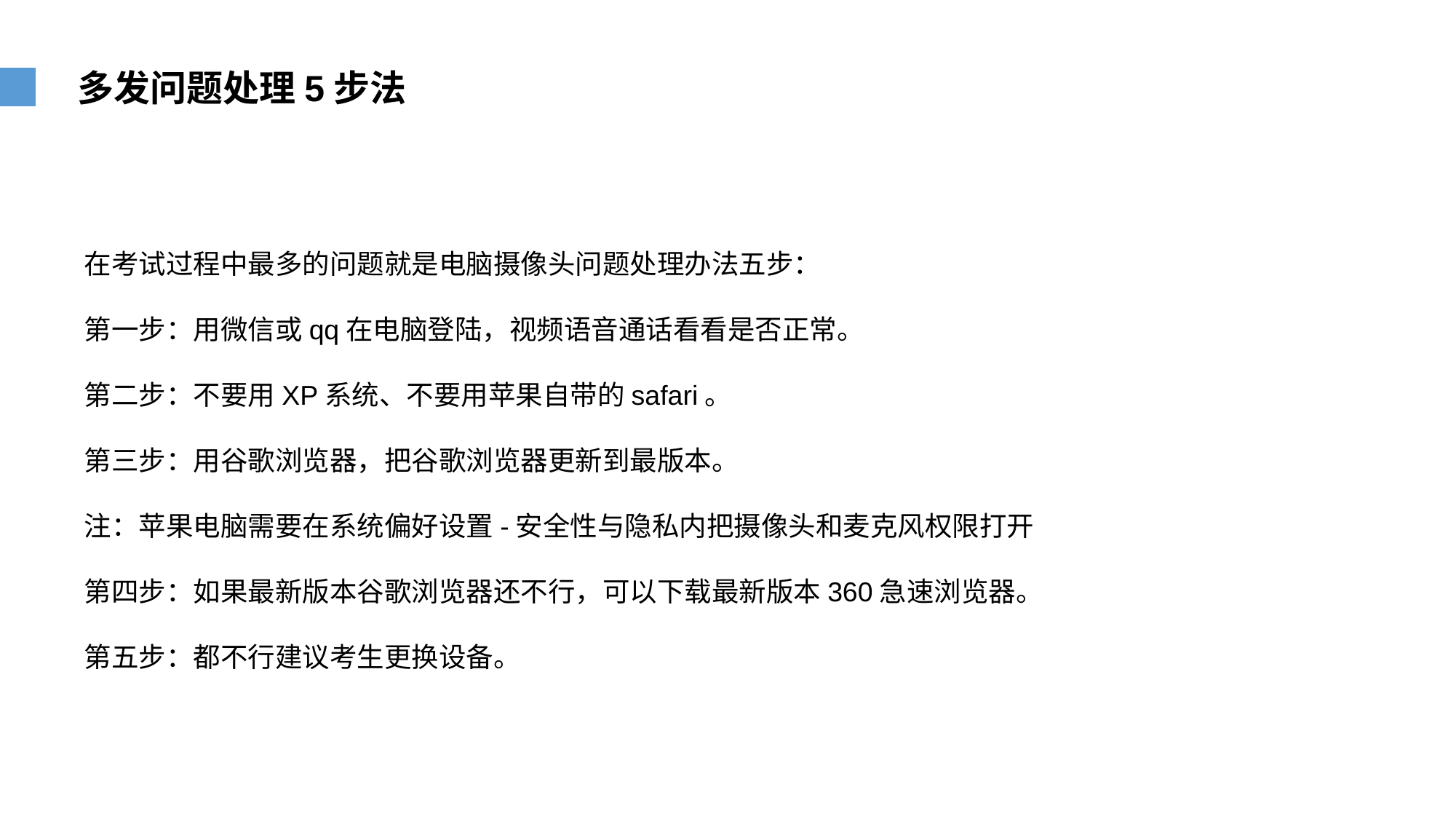

多发问题处理5步法

在考试过程中最多的问题就是电脑摄像头问题处理办法五步：
第一步：用微信或qq在电脑登陆，视频语音通话看看是否正常。
第二步：不要用XP系统、不要用苹果自带的safari。
第三步：用谷歌浏览器，把谷歌浏览器更新到最版本。
注：苹果电脑需要在系统偏好设置-安全性与隐私内把摄像头和麦克风权限打开
第四步：如果最新版本谷歌浏览器还不行，可以下载最新版本360急速浏览器。
第五步：都不行建议考生更换设备。